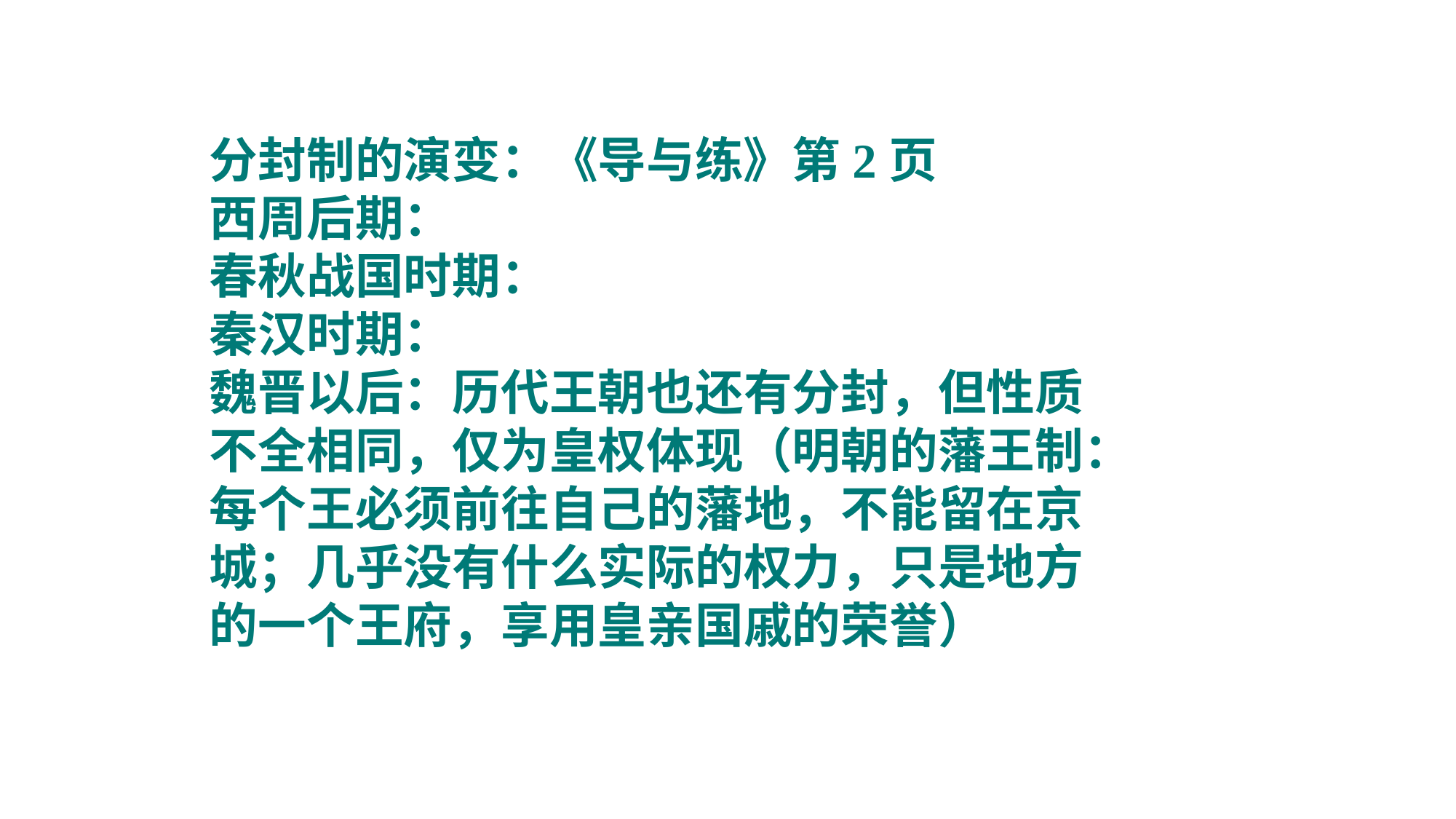

分封制的演变：《导与练》第2页
西周后期：
春秋战国时期：
秦汉时期：
魏晋以后：历代王朝也还有分封，但性质不全相同，仅为皇权体现（明朝的藩王制：每个王必须前往自己的藩地，不能留在京城；几乎没有什么实际的权力，只是地方的一个王府，享用皇亲国戚的荣誉）